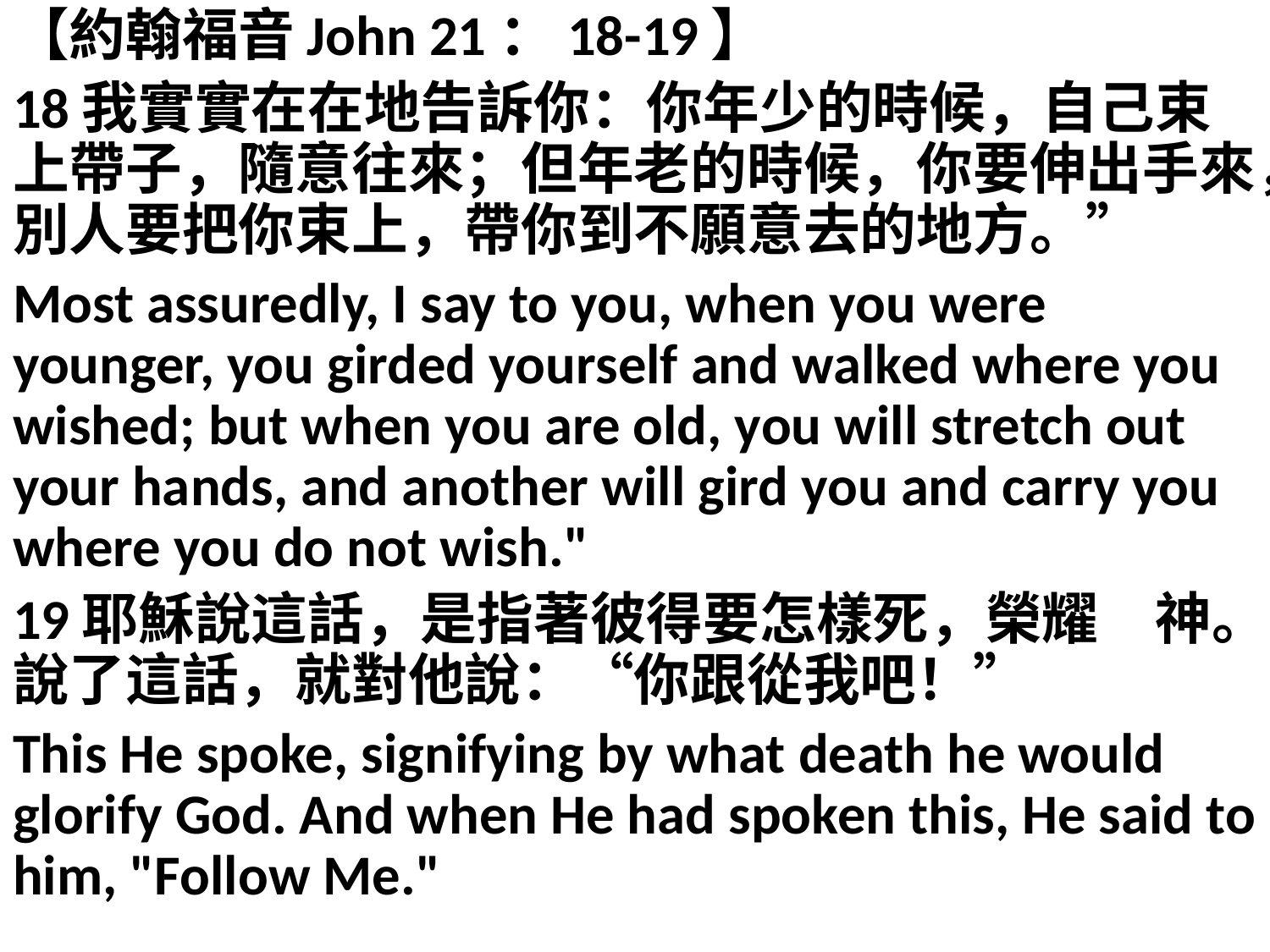

【約翰福音John 21：18-19】
18我實實在在地告訴你：你年少的時候，自己束上帶子，隨意往來；但年老的時候，你要伸出手來，別人要把你束上，帶你到不願意去的地方。”
Most assuredly, I say to you, when you were younger, you girded yourself and walked where you wished; but when you are old, you will stretch out your hands, and another will gird you and carry you where you do not wish."
19耶穌說這話，是指著彼得要怎樣死，榮耀　神。說了這話，就對他說：“你跟從我吧！”
This He spoke, signifying by what death he would glorify God. And when He had spoken this, He said to him, "Follow Me."